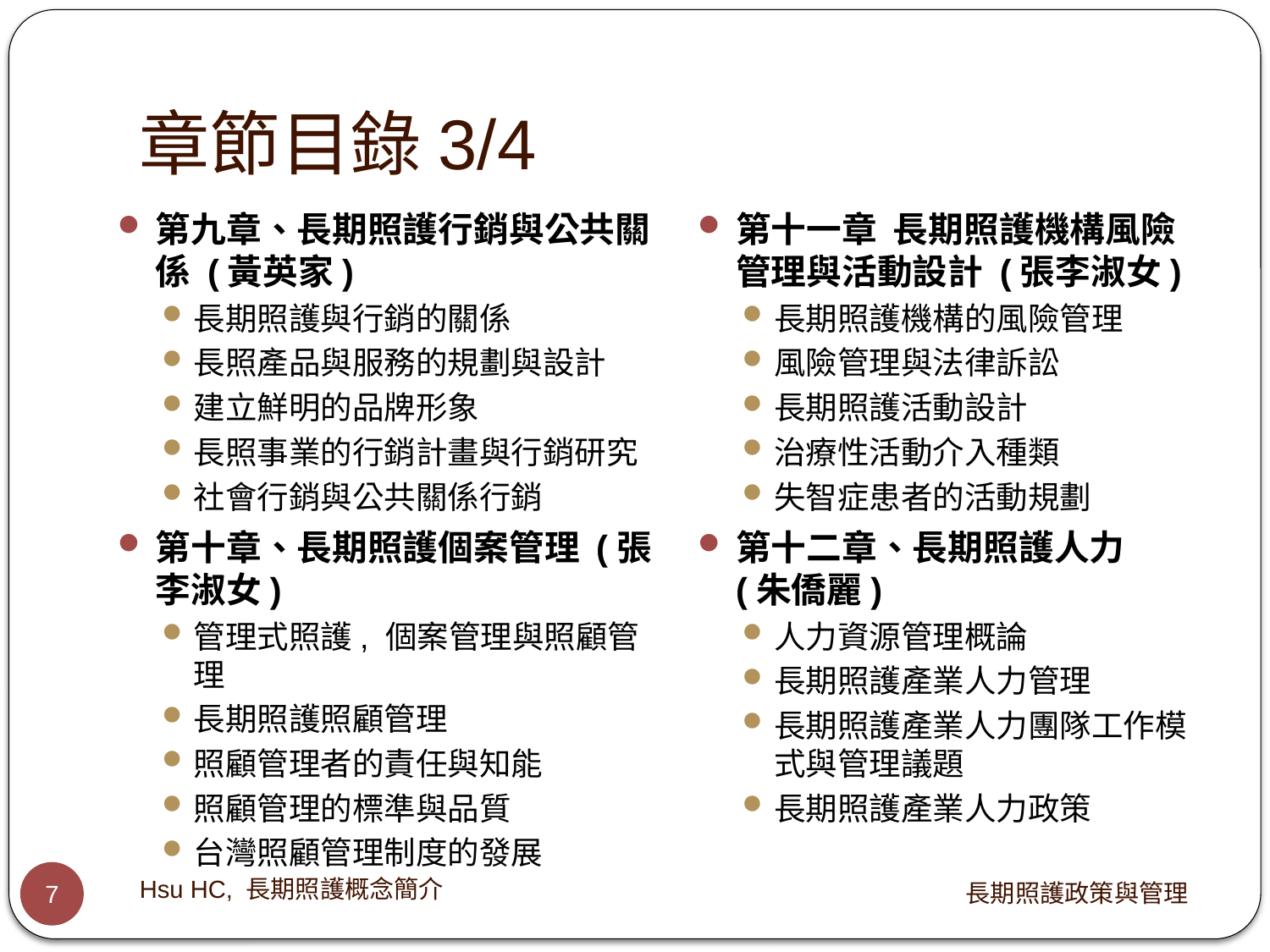

# 章節目錄3/4
第九章、長期照護行銷與公共關係 (黃英家)
長期照護與行銷的關係
長照產品與服務的規劃與設計
建立鮮明的品牌形象
長照事業的行銷計畫與行銷研究
社會行銷與公共關係行銷
第十章、長期照護個案管理 (張李淑女)
管理式照護, 個案管理與照顧管理
長期照護照顧管理
照顧管理者的責任與知能
照顧管理的標準與品質
台灣照顧管理制度的發展
第十一章  長期照護機構風險管理與活動設計 (張李淑女)
長期照護機構的風險管理
風險管理與法律訴訟
長期照護活動設計
治療性活動介入種類
失智症患者的活動規劃
第十二章、長期照護人力 (朱僑麗)
人力資源管理概論
長期照護產業人力管理
長期照護產業人力團隊工作模式與管理議題
長期照護產業人力政策

Hsu HC, 長期照護概念簡介
長期照護政策與管理
7